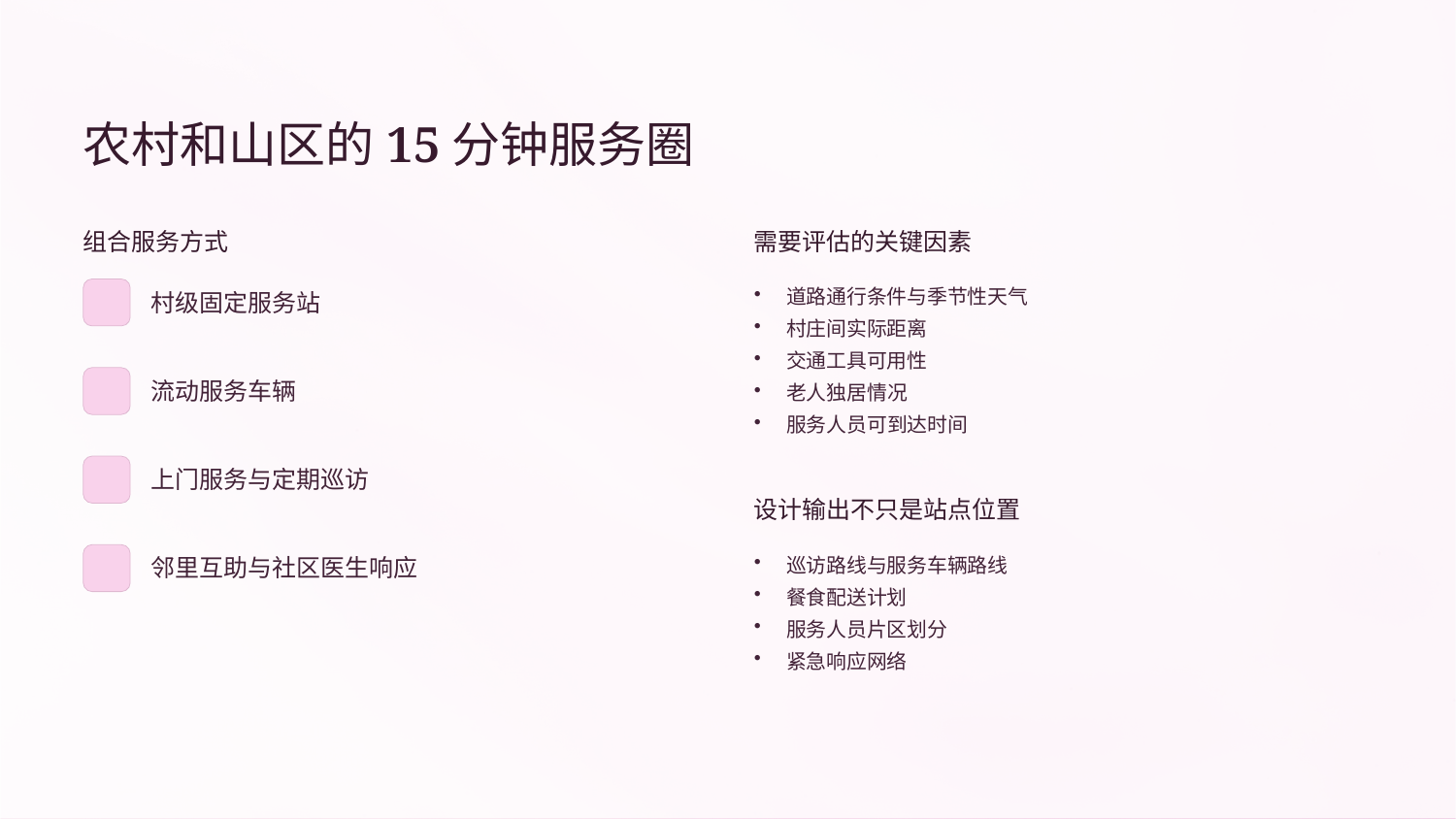

农村和山区的15分钟服务圈
组合服务方式
需要评估的关键因素
道路通行条件与季节性天气
村庄间实际距离
交通工具可用性
老人独居情况
服务人员可到达时间

村级固定服务站

流动服务车辆

上门服务与定期巡访
设计输出不只是站点位置
巡访路线与服务车辆路线
餐食配送计划
服务人员片区划分
紧急响应网络

邻里互助与社区医生响应